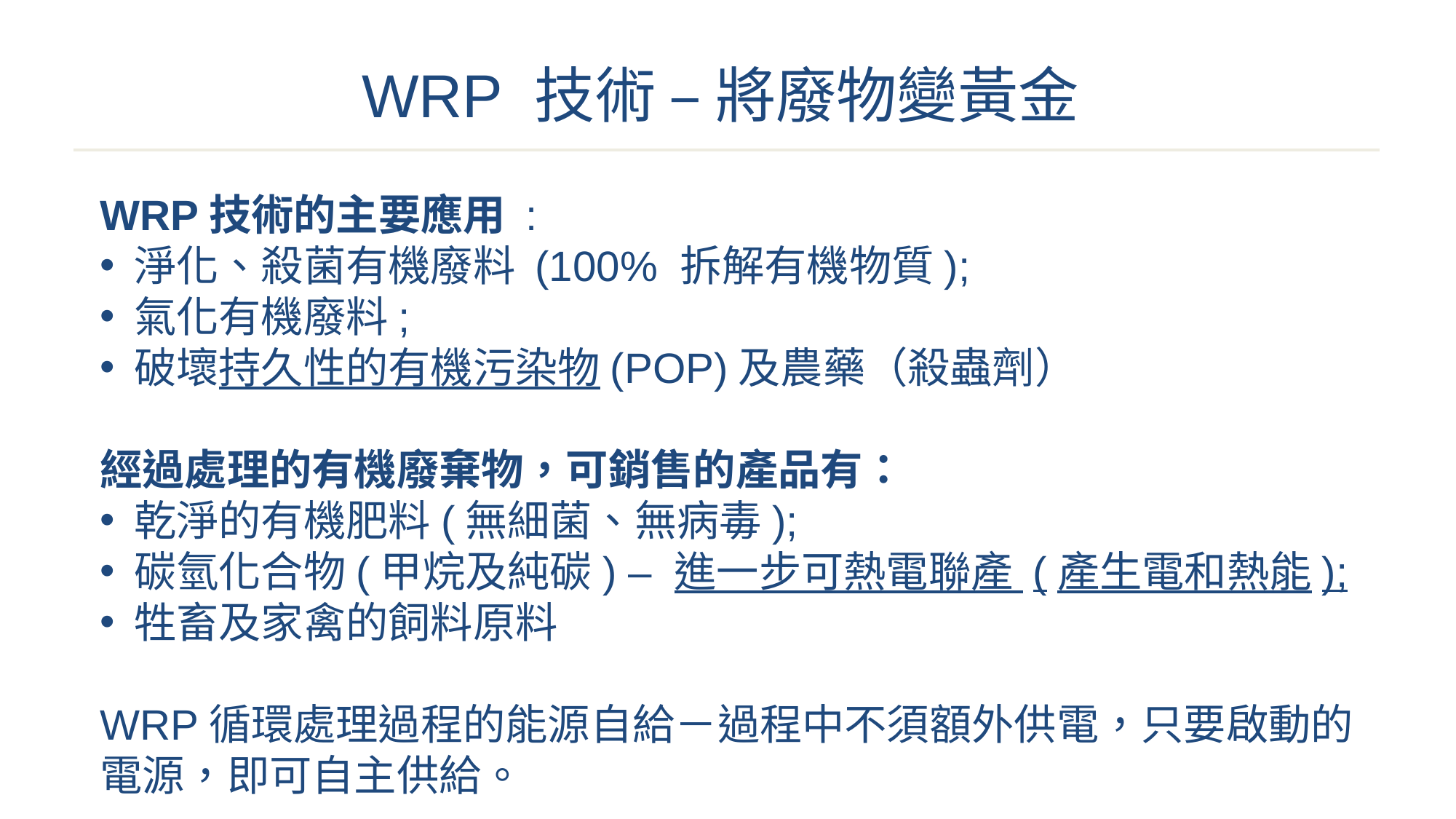

# WRP 技術 – 將廢物變黃金
WRP技術的主要應用 :
淨化、殺菌有機廢料 (100% 拆解有機物質);
氣化有機廢料;
破壞持久性的有機污染物(POP)及農藥（殺蟲劑）

經過處理的有機廢棄物，可銷售的產品有：
乾淨的有機肥料(無細菌、無病毒);
碳氫化合物(甲烷及純碳) – 進一步可熱電聯產 (產生電和熱能);
牲畜及家禽的飼料原料

WRP循環處理過程的能源自給－過程中不須額外供電，只要啟動的電源，即可自主供給。